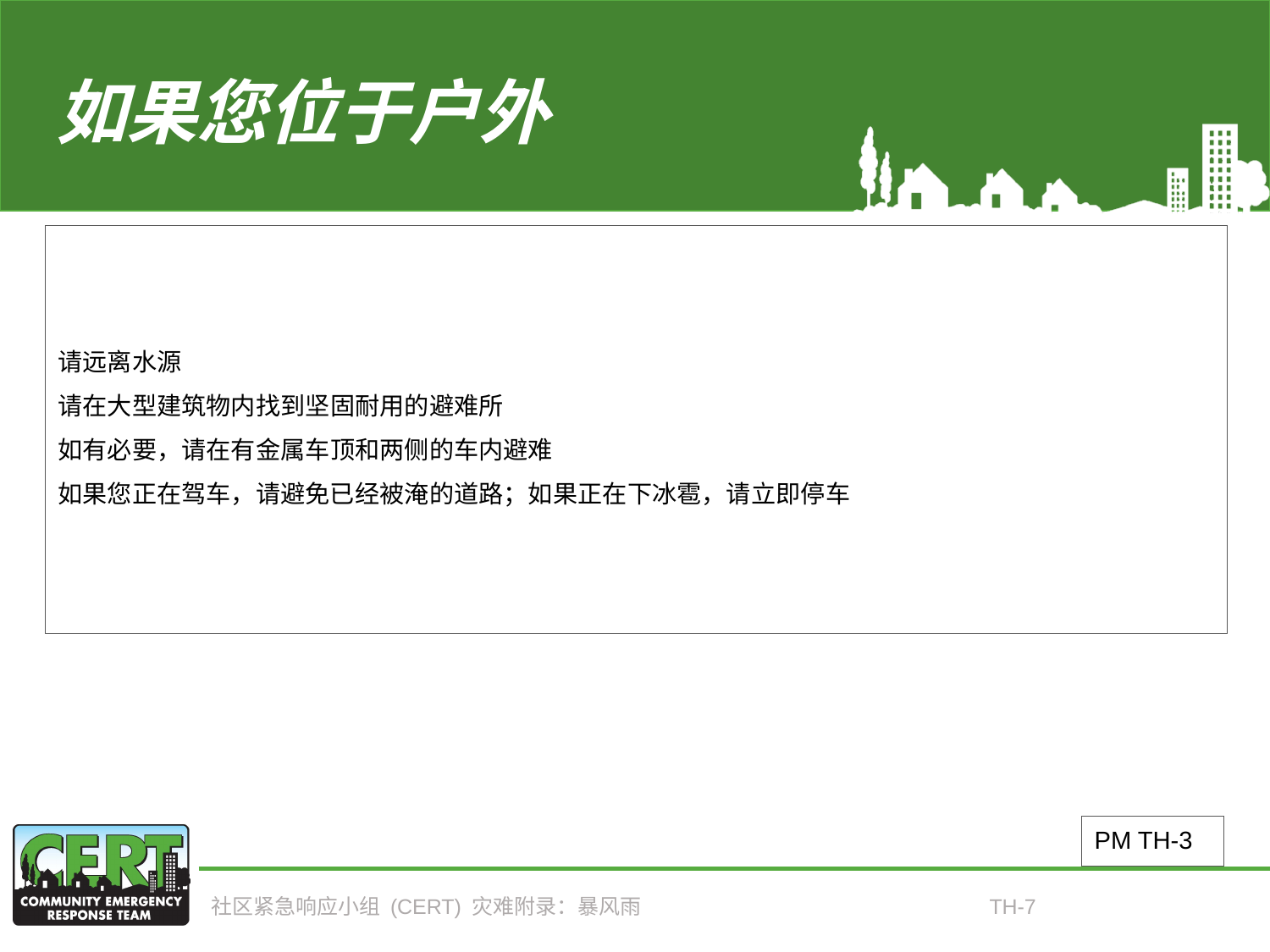

# 如果您位于户外
请远离水源
请在大型建筑物内找到坚固耐用的避难所
如有必要，请在有金属车顶和两侧的车内避难
如果您正在驾车，请避免已经被淹的道路；如果正在下冰雹，请立即停车
PM TH-3
社区紧急响应小组 (CERT) 灾难附录：暴风雨
TH-7